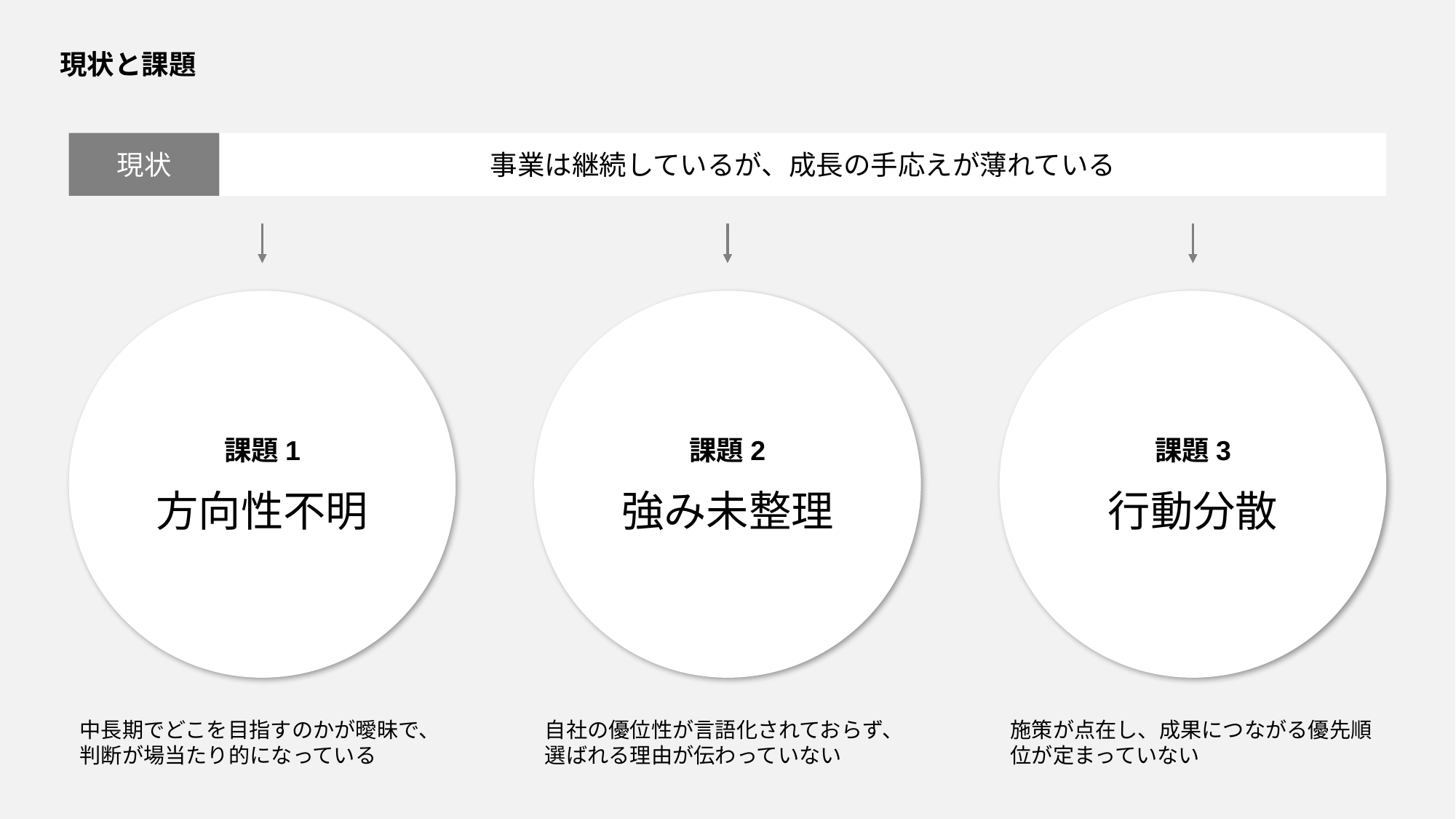

現状と課題
現状
事業は継続しているが、成長の手応えが薄れている
課題1
方向性不明
課題2
強み未整理
課題3
行動分散
中長期でどこを目指すのかが曖昧で、判断が場当たり的になっている
自社の優位性が言語化されておらず、選ばれる理由が伝わっていない
施策が点在し、成果につながる優先順位が定まっていない